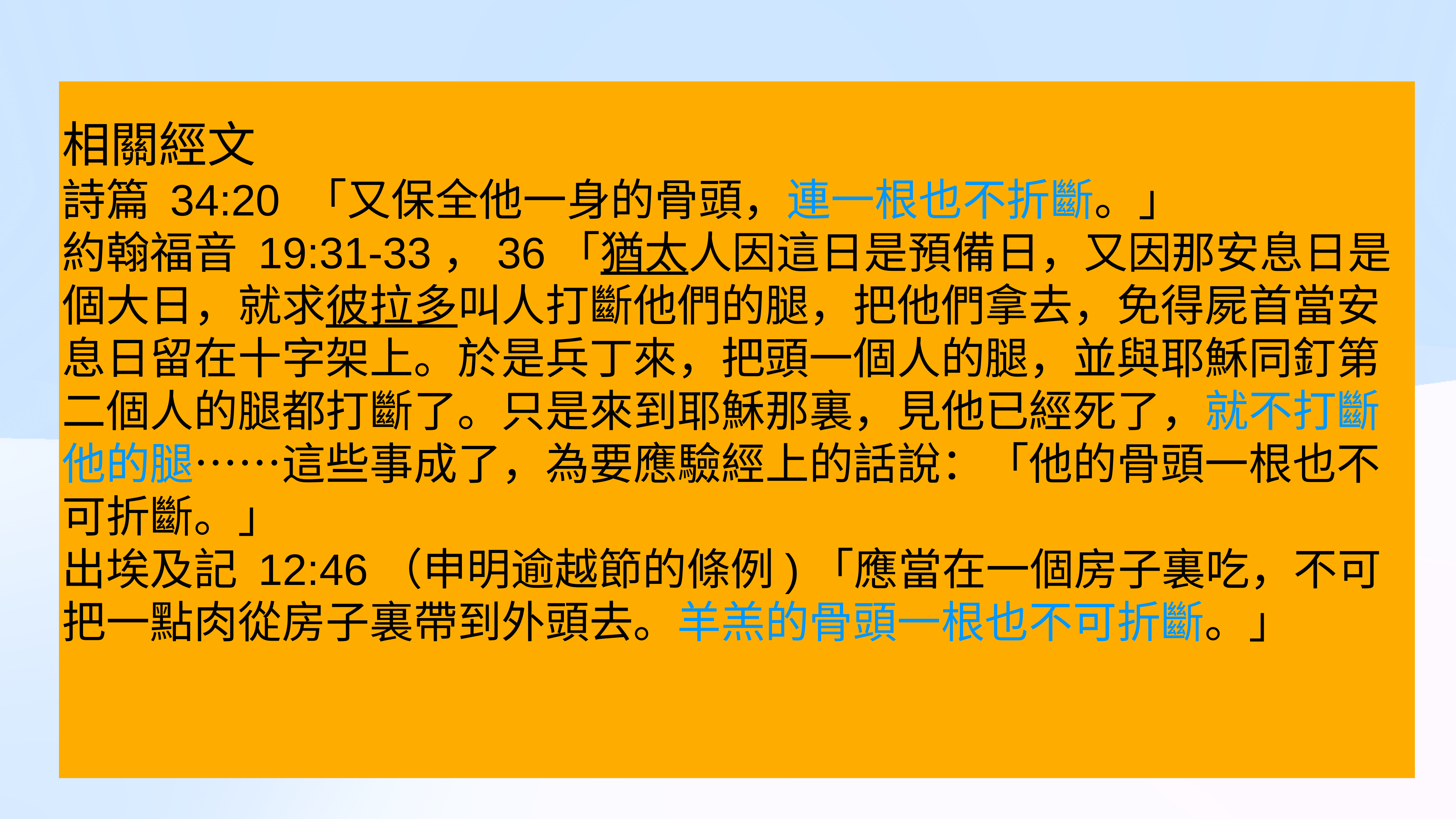

相關經文
詩篇 34:20 「又保全他一身的骨頭，連一根也不折斷。」
約翰福音 19:31-33，36「猶太人因這日是預備日，又因那安息日是個大日，就求彼拉多叫人打斷他們的腿，把他們拿去，免得屍首當安息日留在十字架上。於是兵丁來，把頭一個人的腿，並與耶穌同釘第二個人的腿都打斷了。只是來到耶穌那裏，見他已經死了，就不打斷他的腿⋯⋯這些事成了，為要應驗經上的話說：「他的骨頭一根也不可折斷。」
出埃及記 12:46（申明逾越節的條例)「應當在一個房子裏吃，不可把一點肉從房子裏帶到外頭去。羊羔的骨頭一根也不可折斷。」